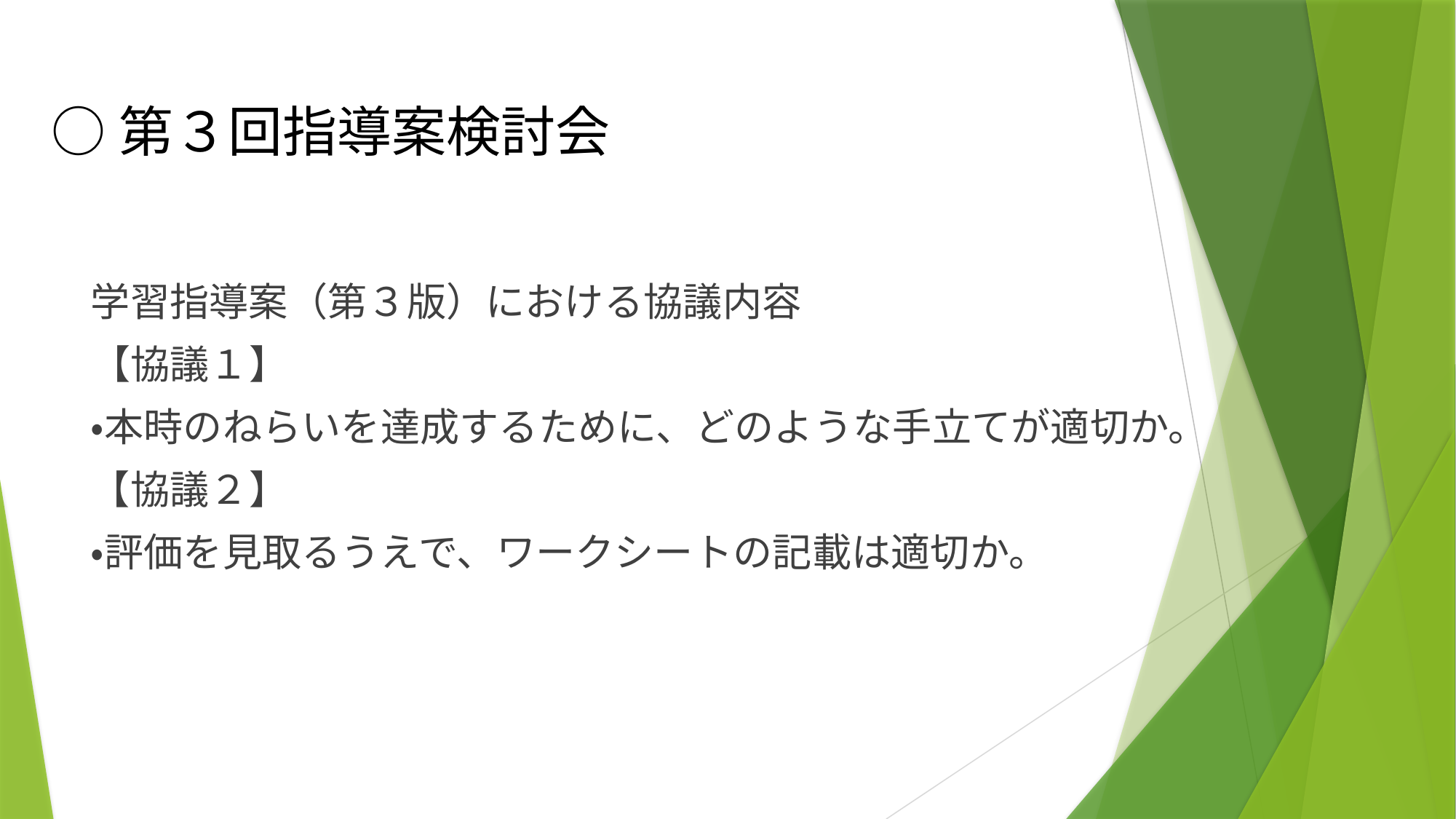

○第３回指導案検討会
　学習指導案（第３版）における協議内容
　【協議１】
　・本時のねらいを達成するために、どのような手立てが適切か。
　【協議２】
　・評価を見取るうえで、ワークシートの記載は適切か。